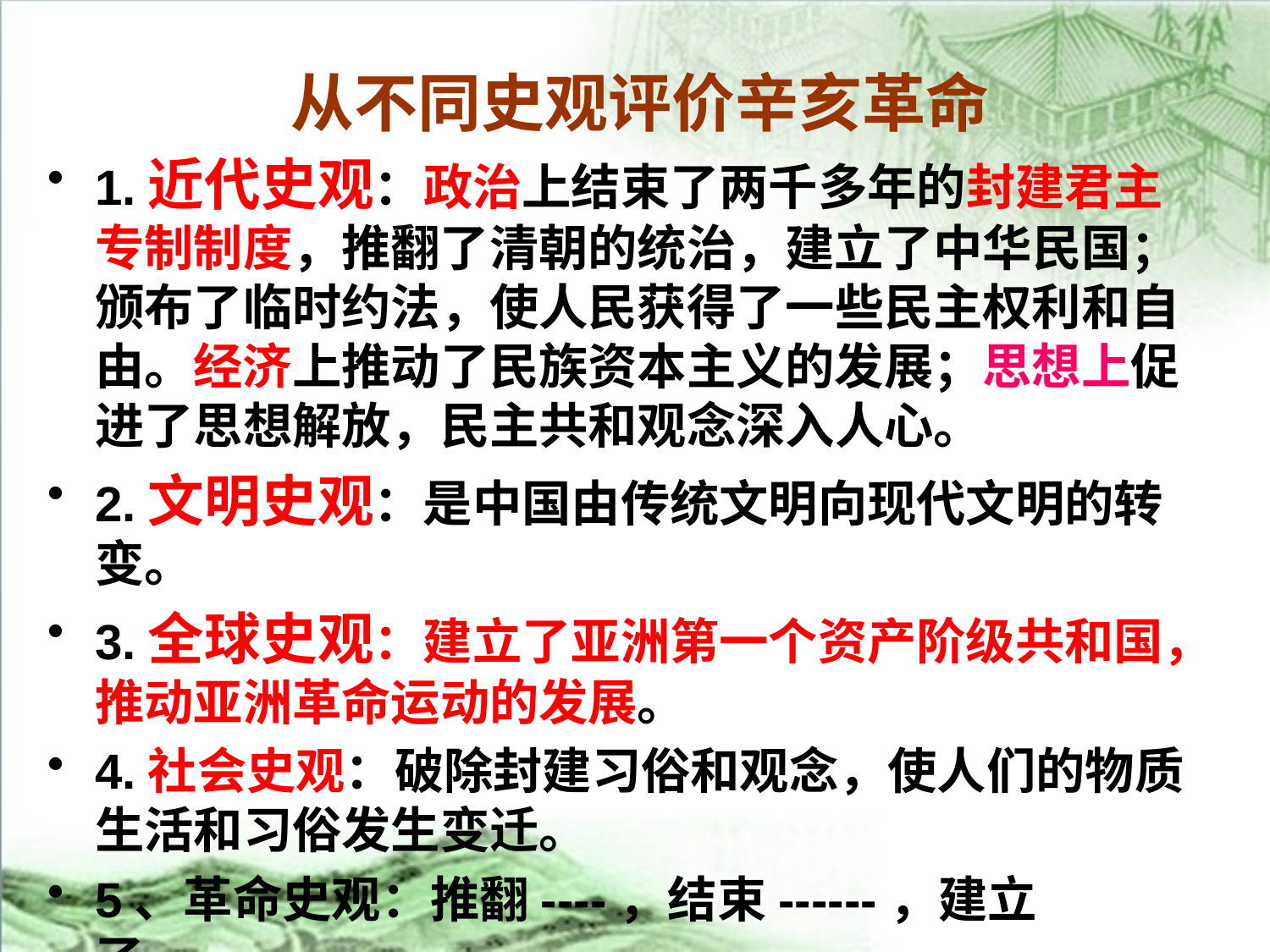

# 从不同史观评价辛亥革命
1.近代史观：政治上结束了两千多年的封建君主专制制度，推翻了清朝的统治，建立了中华民国；颁布了临时约法，使人民获得了一些民主权利和自由。经济上推动了民族资本主义的发展；思想上促进了思想解放，民主共和观念深入人心。
2.文明史观：是中国由传统文明向现代文明的转变。
3.全球史观：建立了亚洲第一个资产阶级共和国，推动亚洲革命运动的发展。
4.社会史观：破除封建习俗和观念，使人们的物质生活和习俗发生变迁。
5、革命史观：推翻----，结束------，建立了-------